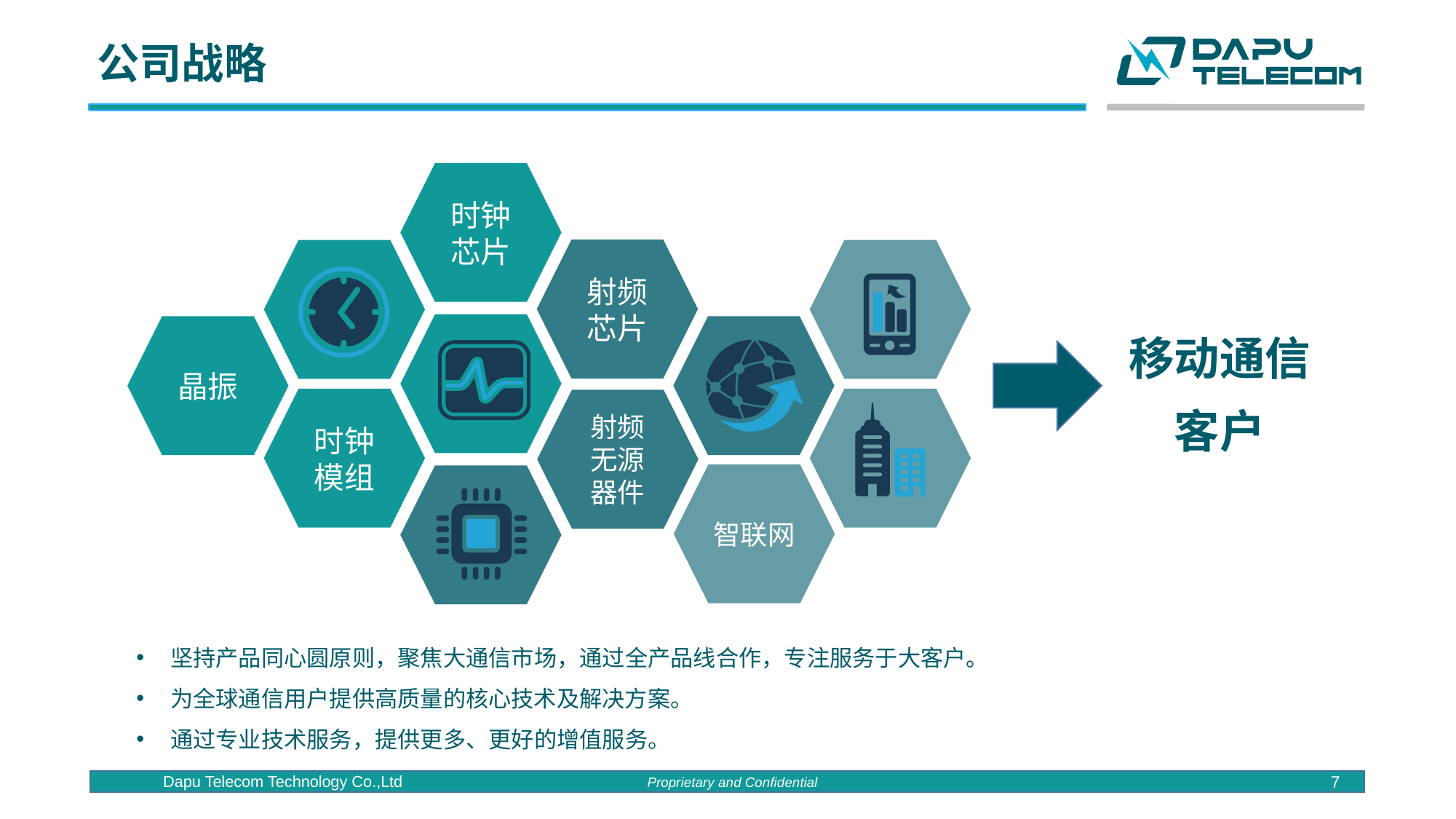

公司战略
时钟芯片
射频芯片

晶振

移动通信
客户

时钟
模组

射频
无源
器件

智联网

坚持产品同心圆原则，聚焦大通信市场，通过全产品线合作，专注服务于大客户。
为全球通信用户提供高质量的核心技术及解决方案。
通过专业技术服务，提供更多、更好的增值服务。
7